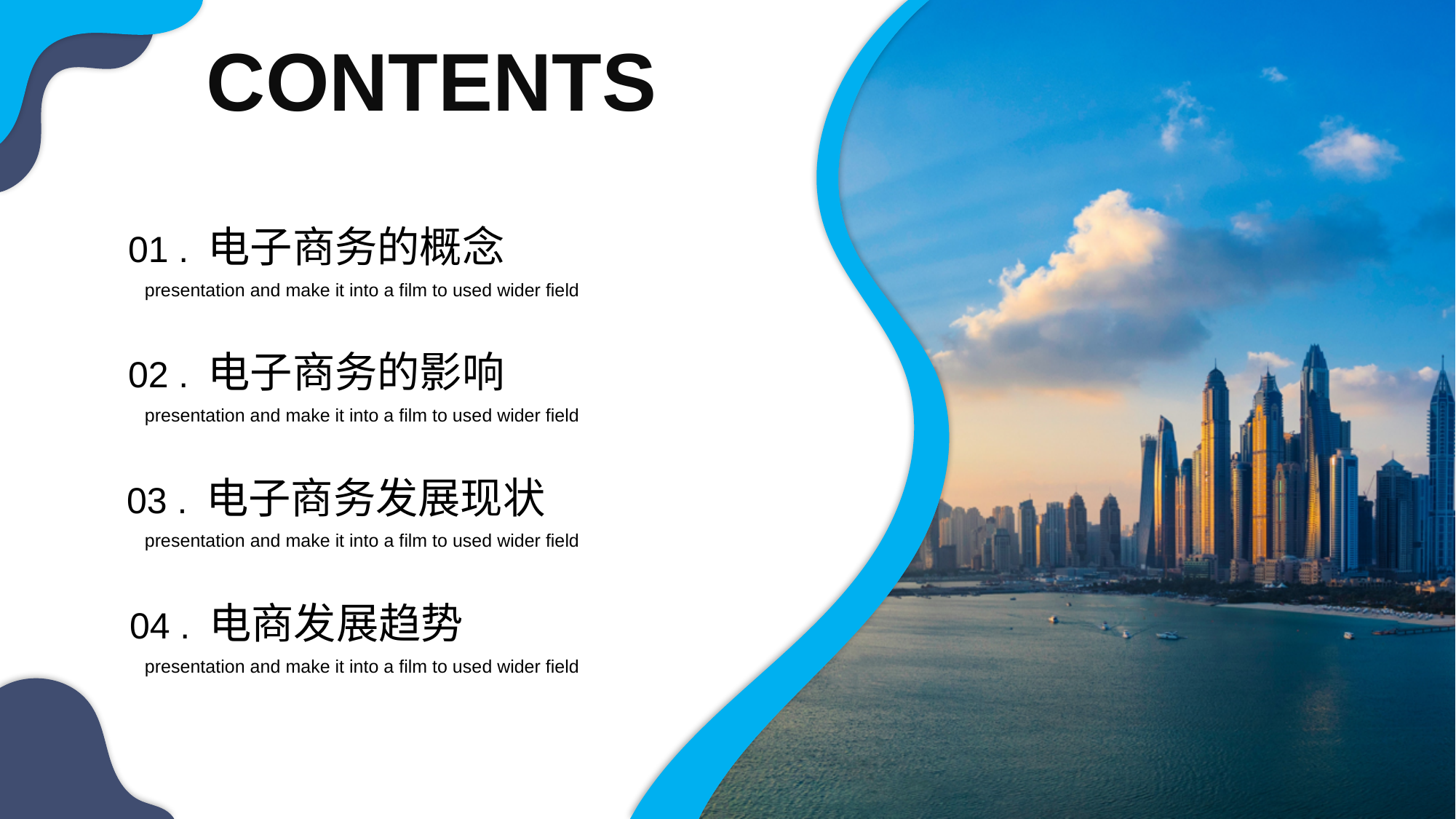

CONTENTS
01 . 电子商务的概念
presentation and make it into a film to used wider field
02 . 电子商务的影响
presentation and make it into a film to used wider field
03 . 电子商务发展现状
presentation and make it into a film to used wider field
04 . 电商发展趋势
presentation and make it into a film to used wider field